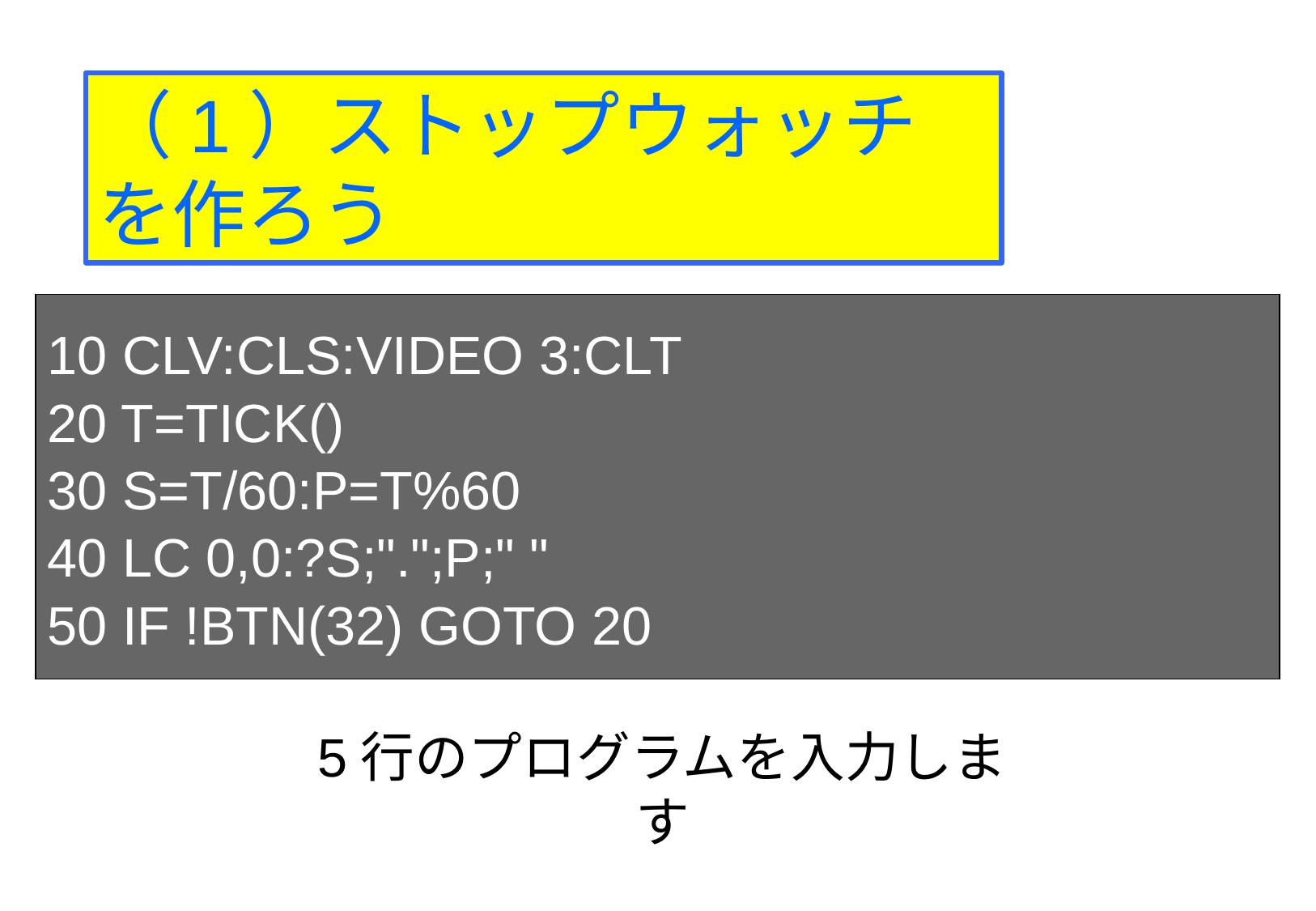

（1）ストップウォッチを作ろう
10 CLV:CLS:VIDEO 3:CLT
20 T=TICK()
30 S=T/60:P=T%60
40 LC 0,0:?S;".";P;" "
50 IF !BTN(32) GOTO 20
5行のプログラムを入力します